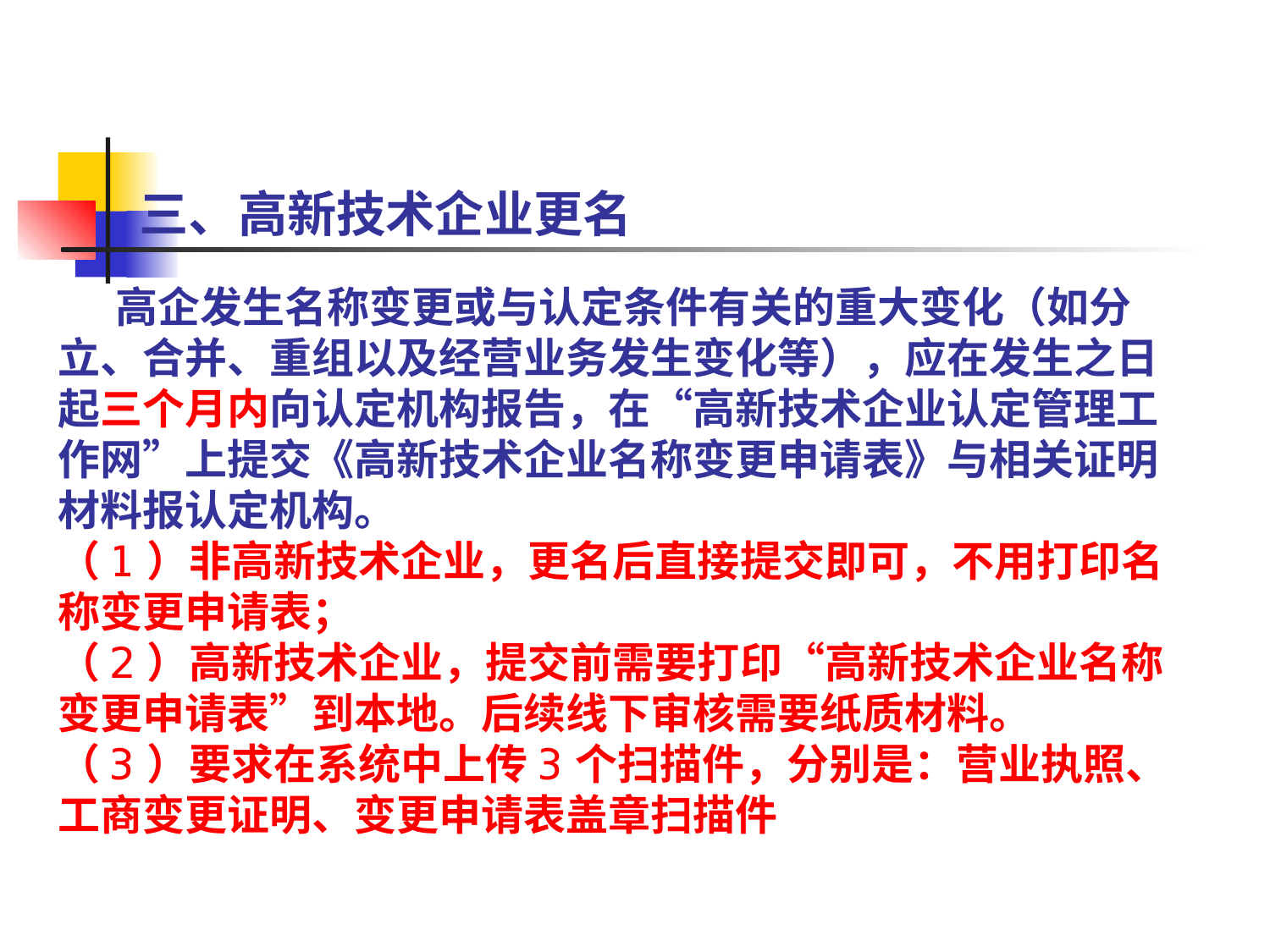

三、高新技术企业更名

     高企发生名称变更或与认定条件有关的重大变化（如分立、合并、重组以及经营业务发生变化等），应在发生之日起三个月内向认定机构报告，在“高新技术企业认定管理工作网”上提交《高新技术企业名称变更申请表》与相关证明材料报认定机构。
（1）非高新技术企业，更名后直接提交即可，不用打印名称变更申请表；
（2）高新技术企业，提交前需要打印“高新技术企业名称变更申请表”到本地。后续线下审核需要纸质材料。
（3）要求在系统中上传3个扫描件，分别是：营业执照、工商变更证明、变更申请表盖章扫描件